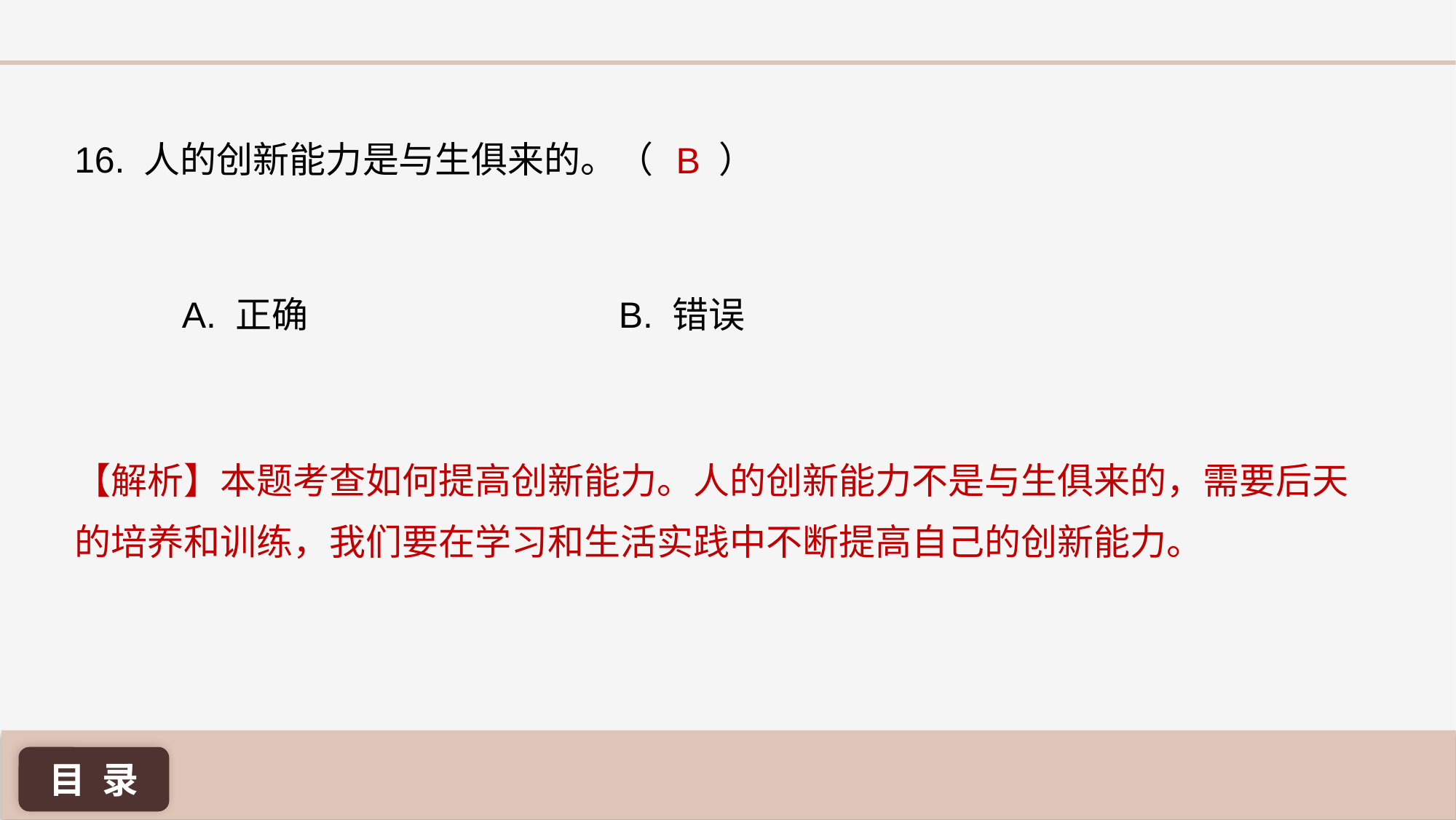

B
16. 人的创新能力是与生俱来的。（        ）
A. 正确 			B. 错误
【解析】本题考查如何提高创新能力。人的创新能力不是与生俱来的，需要后天的培养和训练，我们要在学习和生活实践中不断提高自己的创新能力。